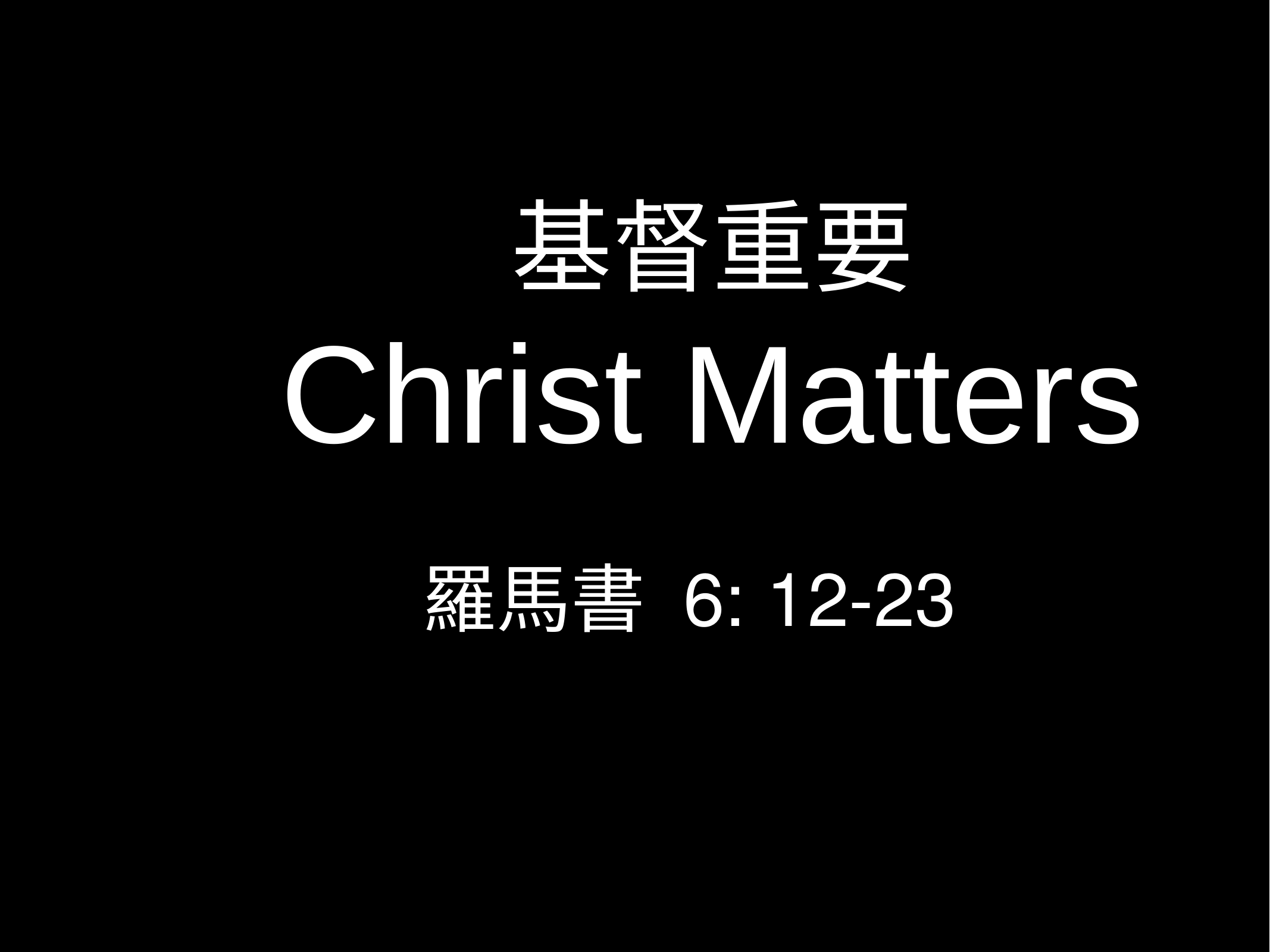

# 基督重要
Christ Matters
       羅馬書 6: 12-23